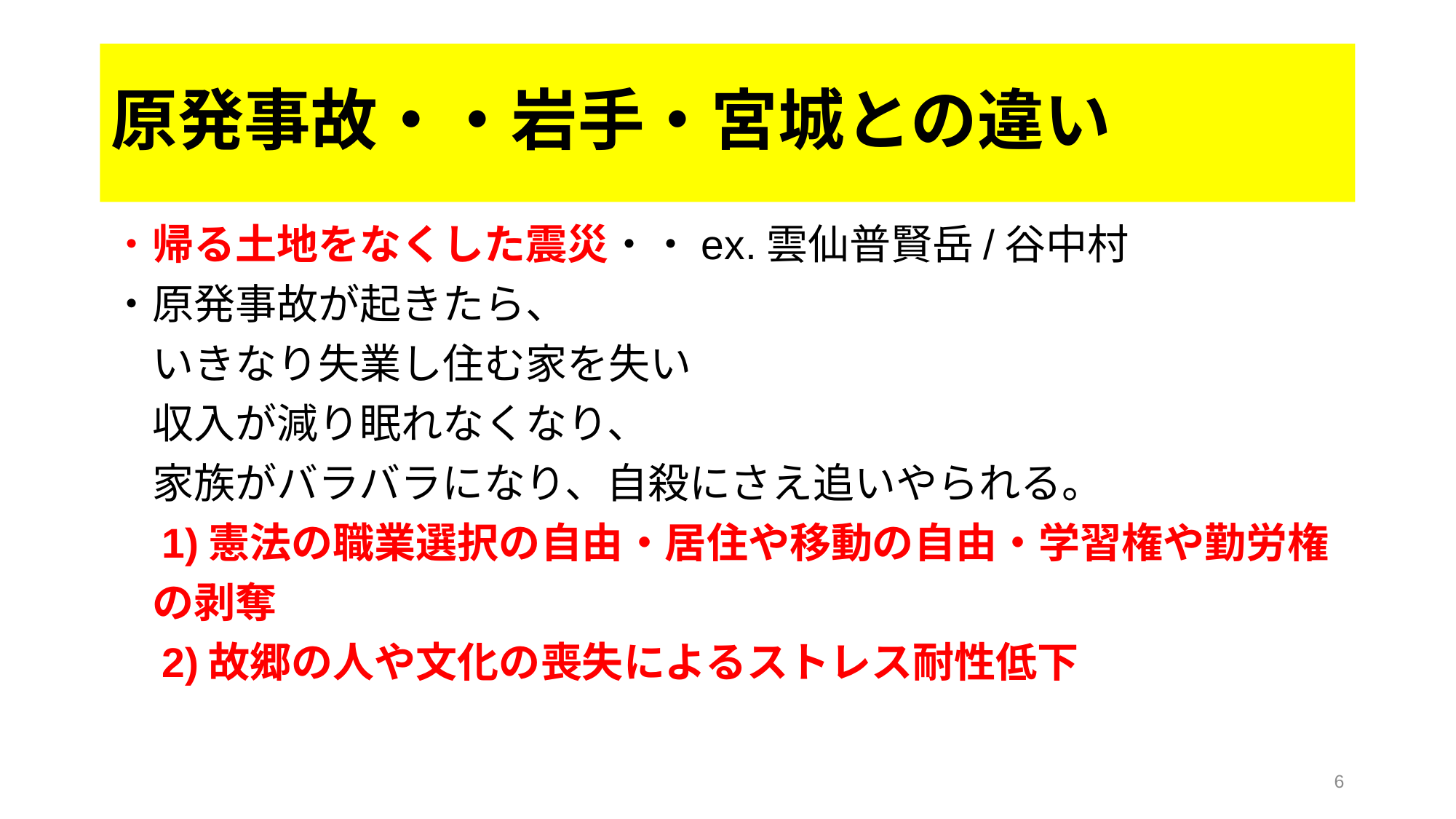

# 原発事故・・岩手・宮城との違い
・帰る土地をなくした震災・・ex.雲仙普賢岳/谷中村
・原発事故が起きたら、
　いきなり失業し住む家を失い
　収入が減り眠れなくなり、
　家族がバラバラになり、自殺にさえ追いやられる。
　1)憲法の職業選択の自由・居住や移動の自由・学習権や勤労権
　の剥奪
　2)故郷の人や文化の喪失によるストレス耐性低下

6